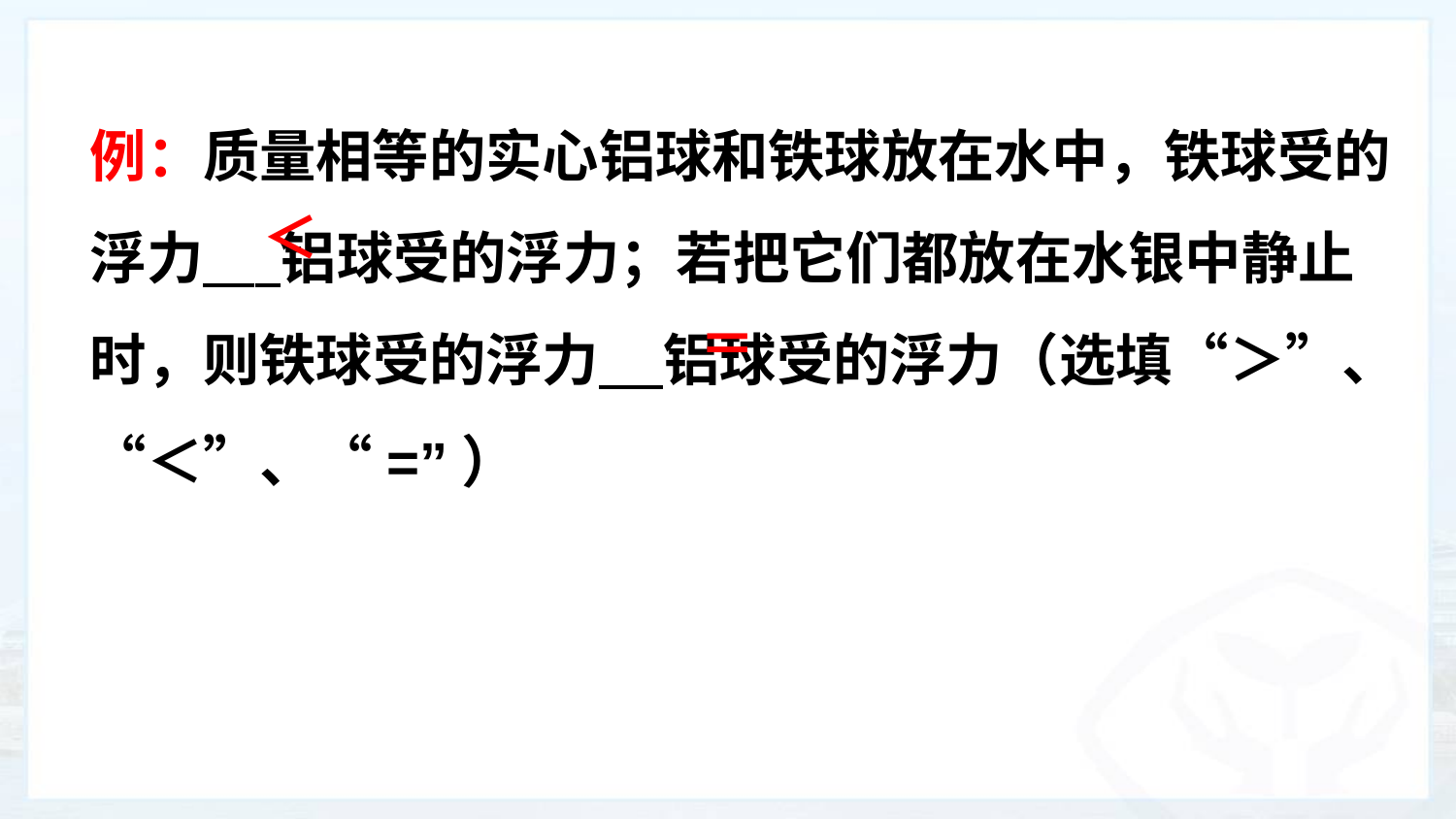

例：质量相等的实心铝球和铁球放在水中，铁球受的浮力      铝球受的浮力；若把它们都放在水银中静止时，则铁球受的浮力     铝球受的浮力（选填“＞”、“＜”、“=”）
＜
＝